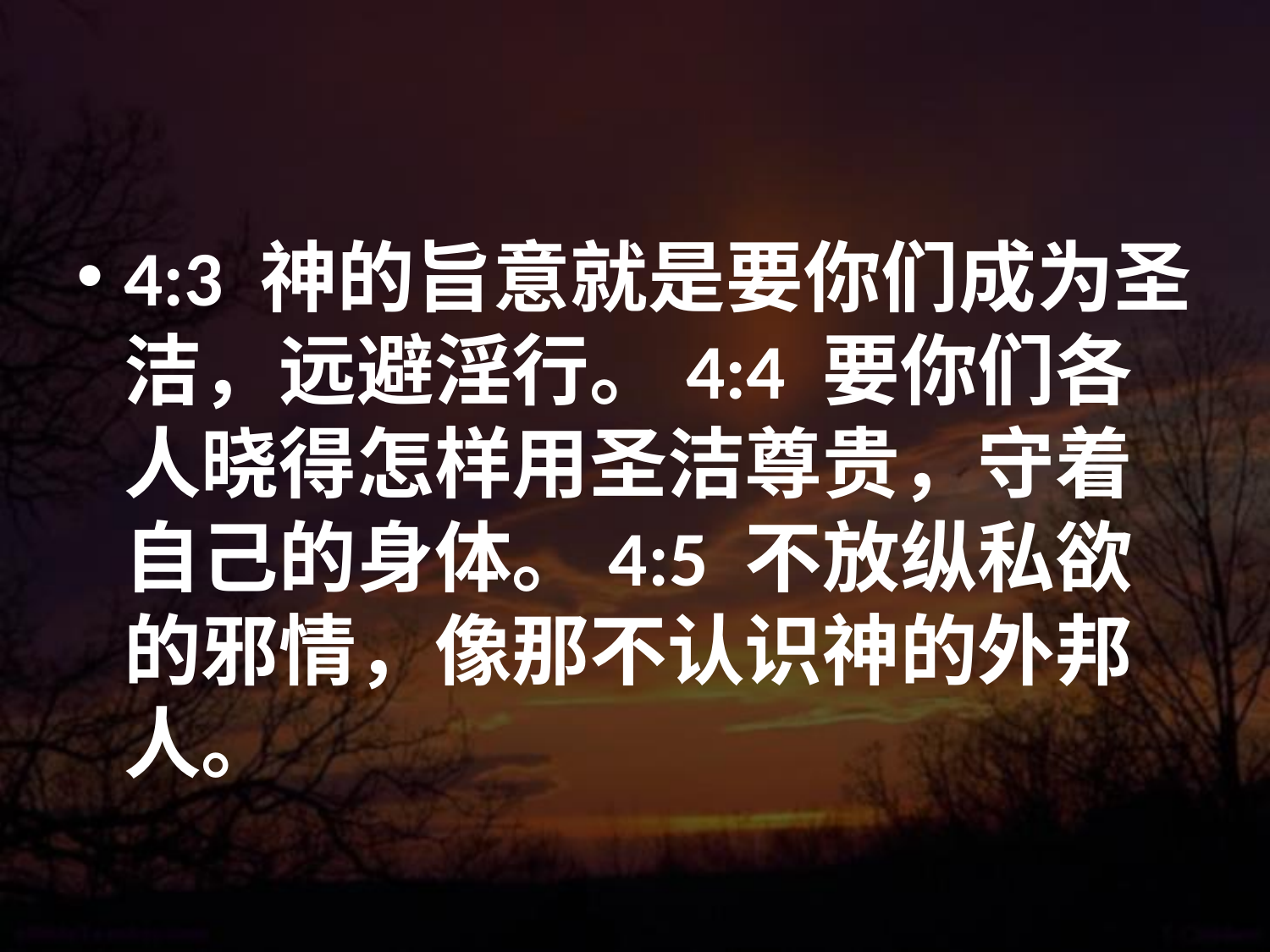

#
4:3 神的旨意就是要你们成为圣洁，远避淫行。4:4 要你们各人晓得怎样用圣洁尊贵，守着自己的身体。4:5 不放纵私欲的邪情，像那不认识神的外邦人。